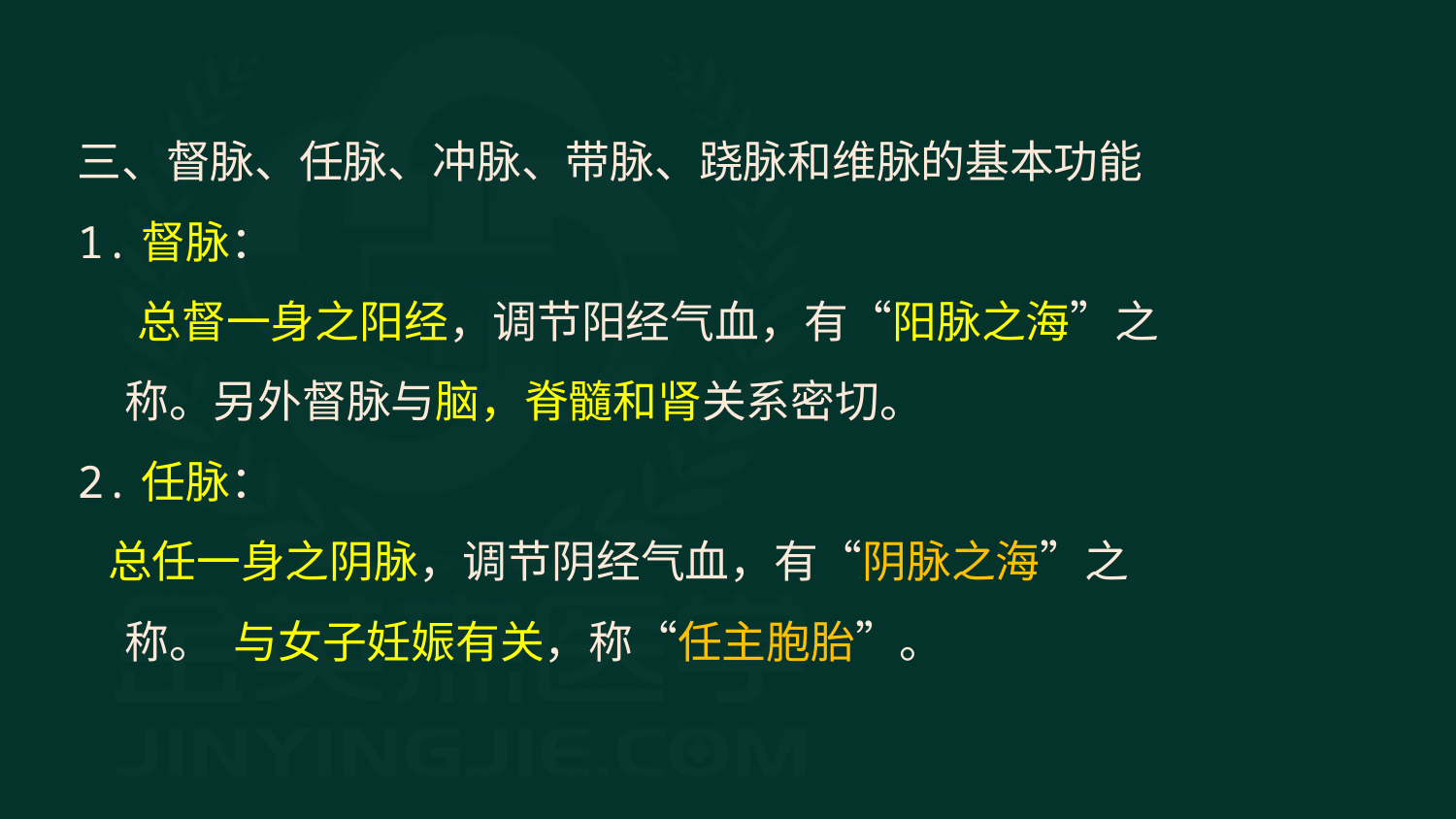

三、督脉、任脉、冲脉、带脉、跷脉和维脉的基本功能
1.督脉：
     总督一身之阳经，调节阳经气血，有“阳脉之海”之称。另外督脉与脑，脊髓和肾关系密切。
2.任脉：
  总任一身之阴脉，调节阴经气血，有“阴脉之海”之称。  与女子妊娠有关，称“任主胞胎”。